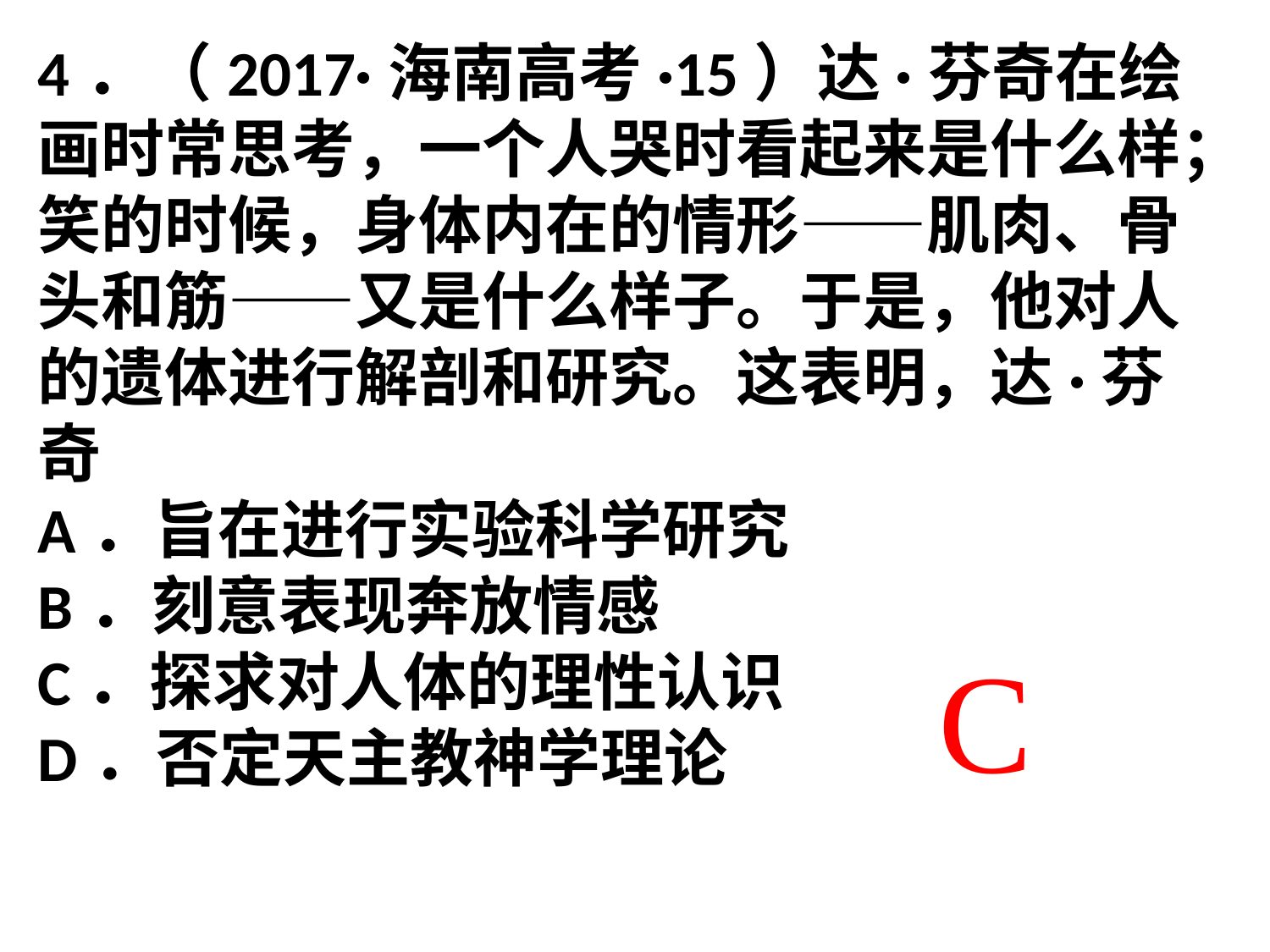

4．（2017·海南高考·15）达·芬奇在绘画时常思考，一个人哭时看起来是什么样；笑的时候，身体内在的情形——肌肉、骨头和筋——又是什么样子。于是，他对人的遗体进行解剖和研究。这表明，达·芬奇
A．旨在进行实验科学研究
B．刻意表现奔放情感
C．探求对人体的理性认识
D．否定天主教神学理论
C